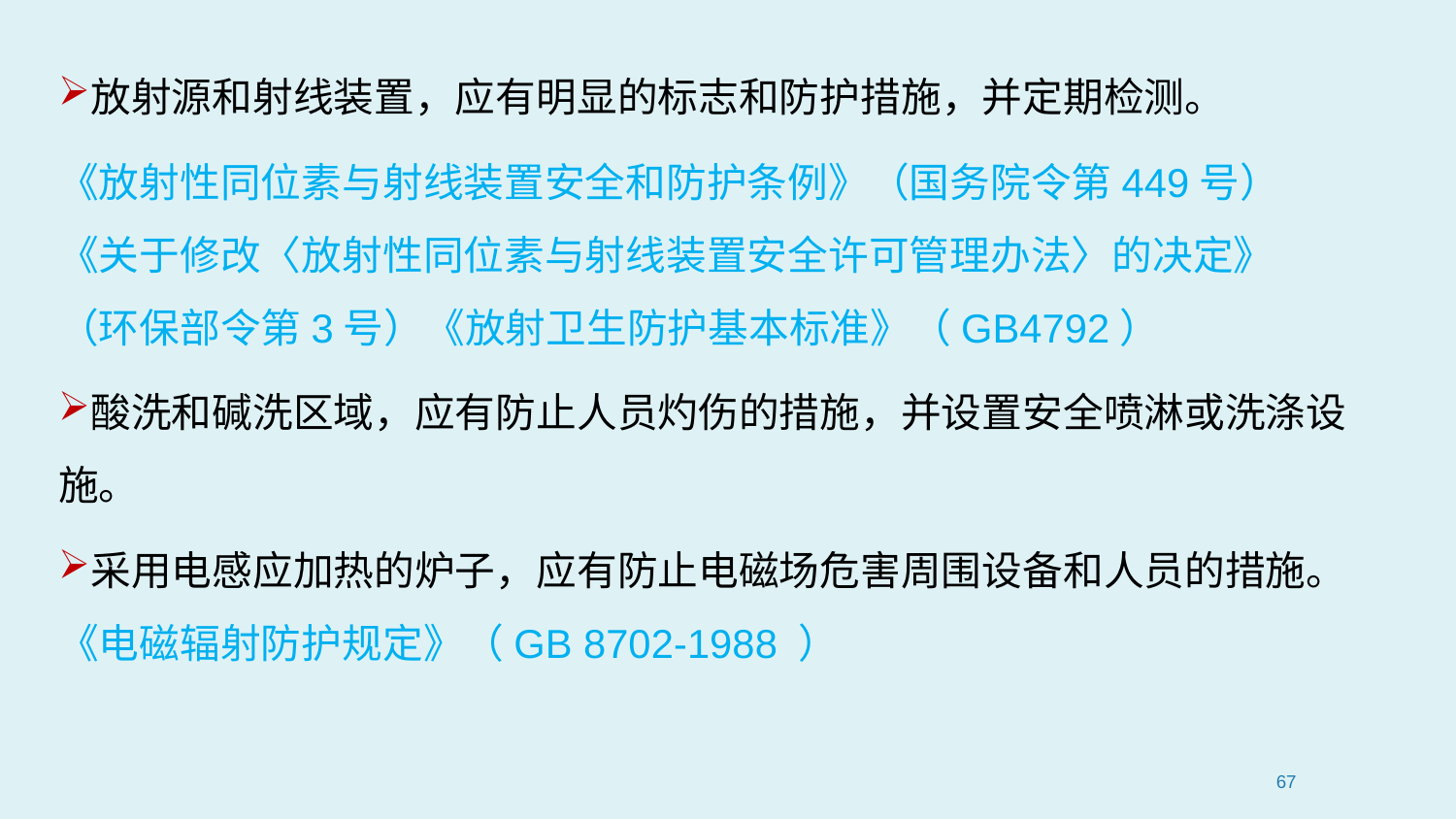

放射源和射线装置，应有明显的标志和防护措施，并定期检测。
《放射性同位素与射线装置安全和防护条例》（国务院令第449号） 《关于修改〈放射性同位素与射线装置安全许可管理办法〉的决定》（环保部令第3号）《放射卫生防护基本标准》（GB4792）
酸洗和碱洗区域，应有防止人员灼伤的措施，并设置安全喷淋或洗涤设施。
采用电感应加热的炉子，应有防止电磁场危害周围设备和人员的措施。《电磁辐射防护规定》（GB 8702-1988 ）
                                     67